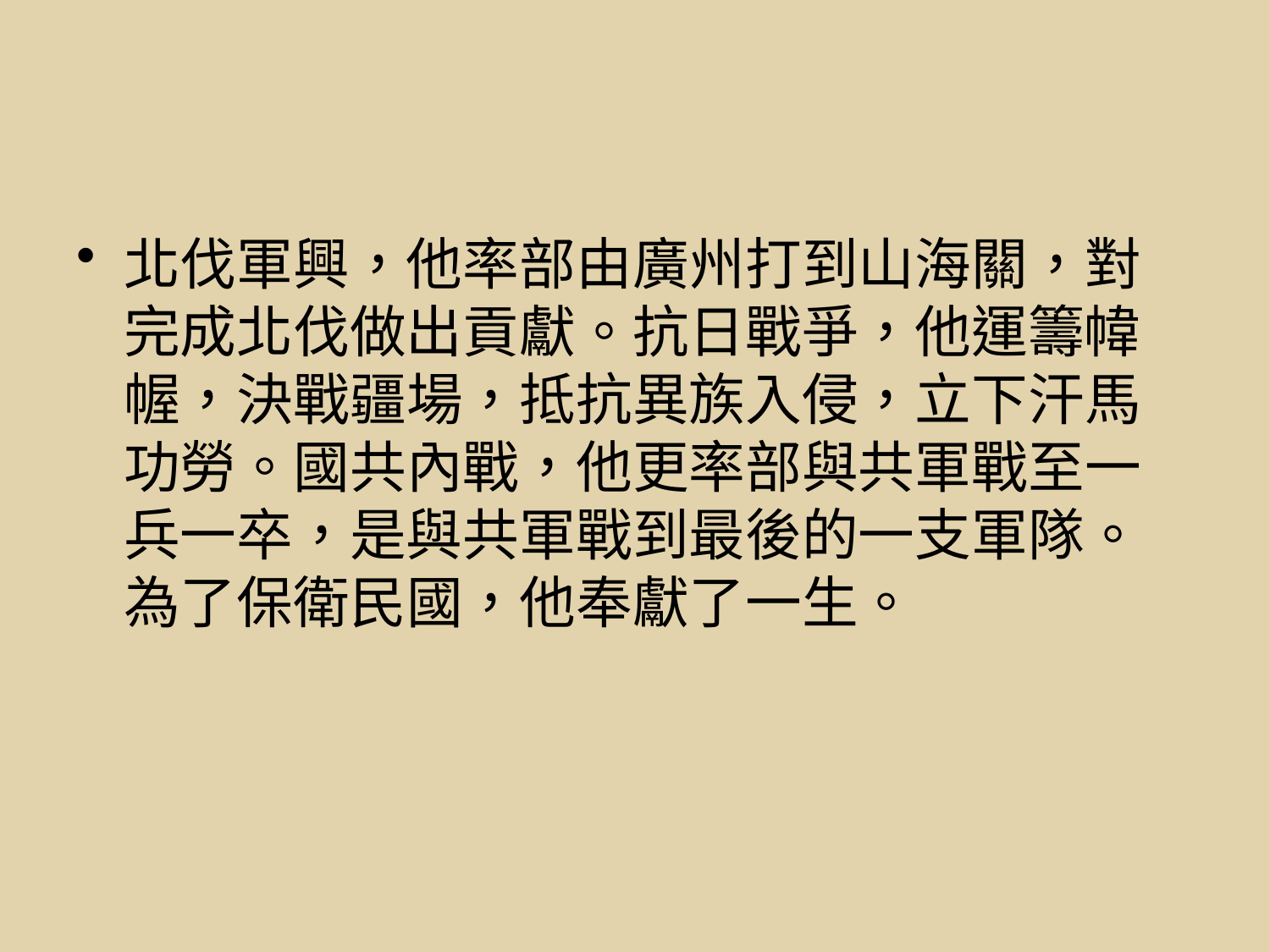

#
北伐軍興，他率部由廣州打到山海關，對完成北伐做出貢獻。抗日戰爭，他運籌幃幄，決戰疆場，抵抗異族入侵，立下汗馬功勞。國共內戰，他更率部與共軍戰至一兵一卒，是與共軍戰到最後的一支軍隊。為了保衛民國，他奉獻了一生。